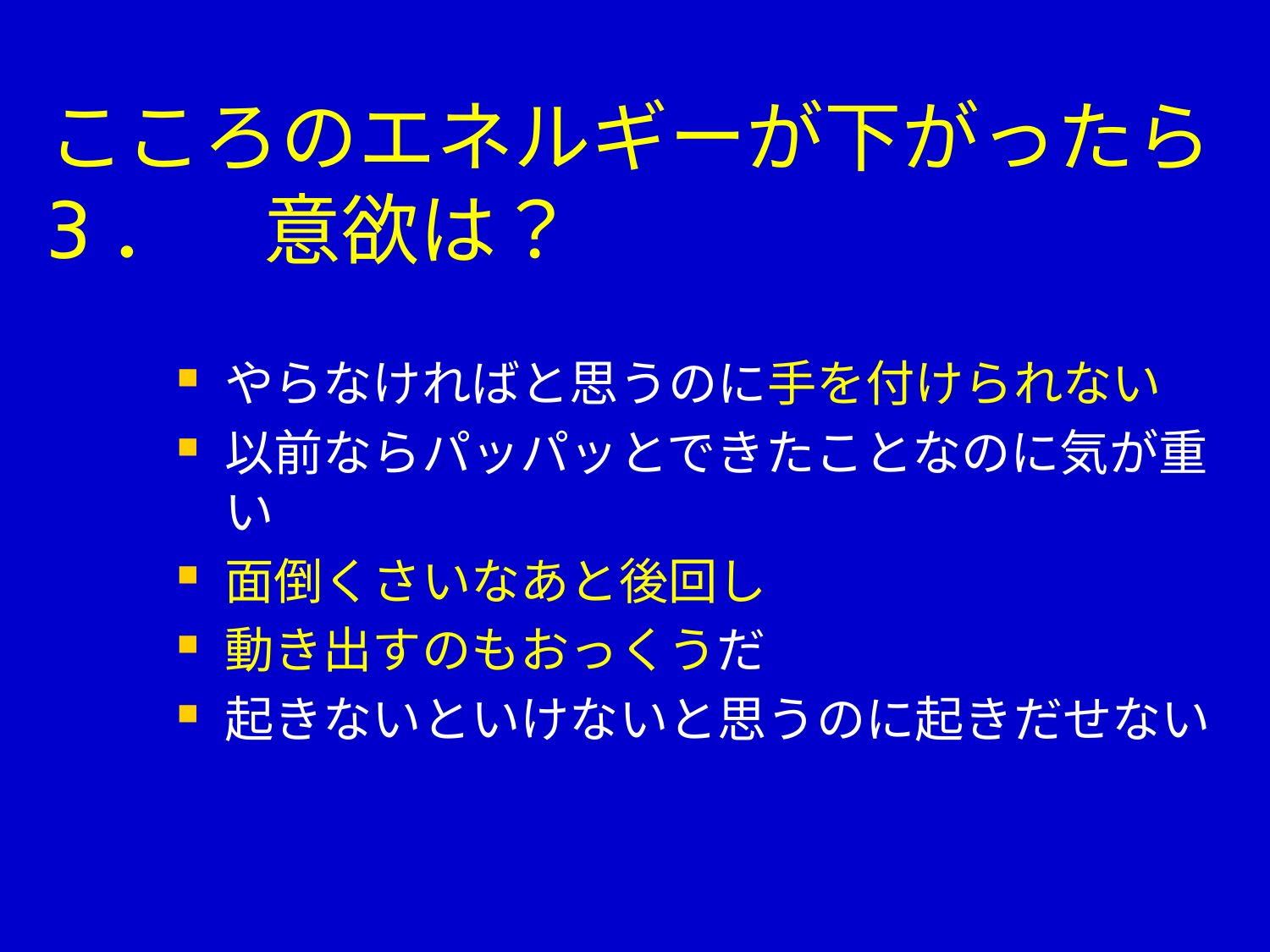

# こころのエネルギーが下がったら 3．　意欲は？
やらなければと思うのに手を付けられない
以前ならパッパッとできたことなのに気が重い
面倒くさいなあと後回し
動き出すのもおっくうだ
起きないといけないと思うのに起きだせない